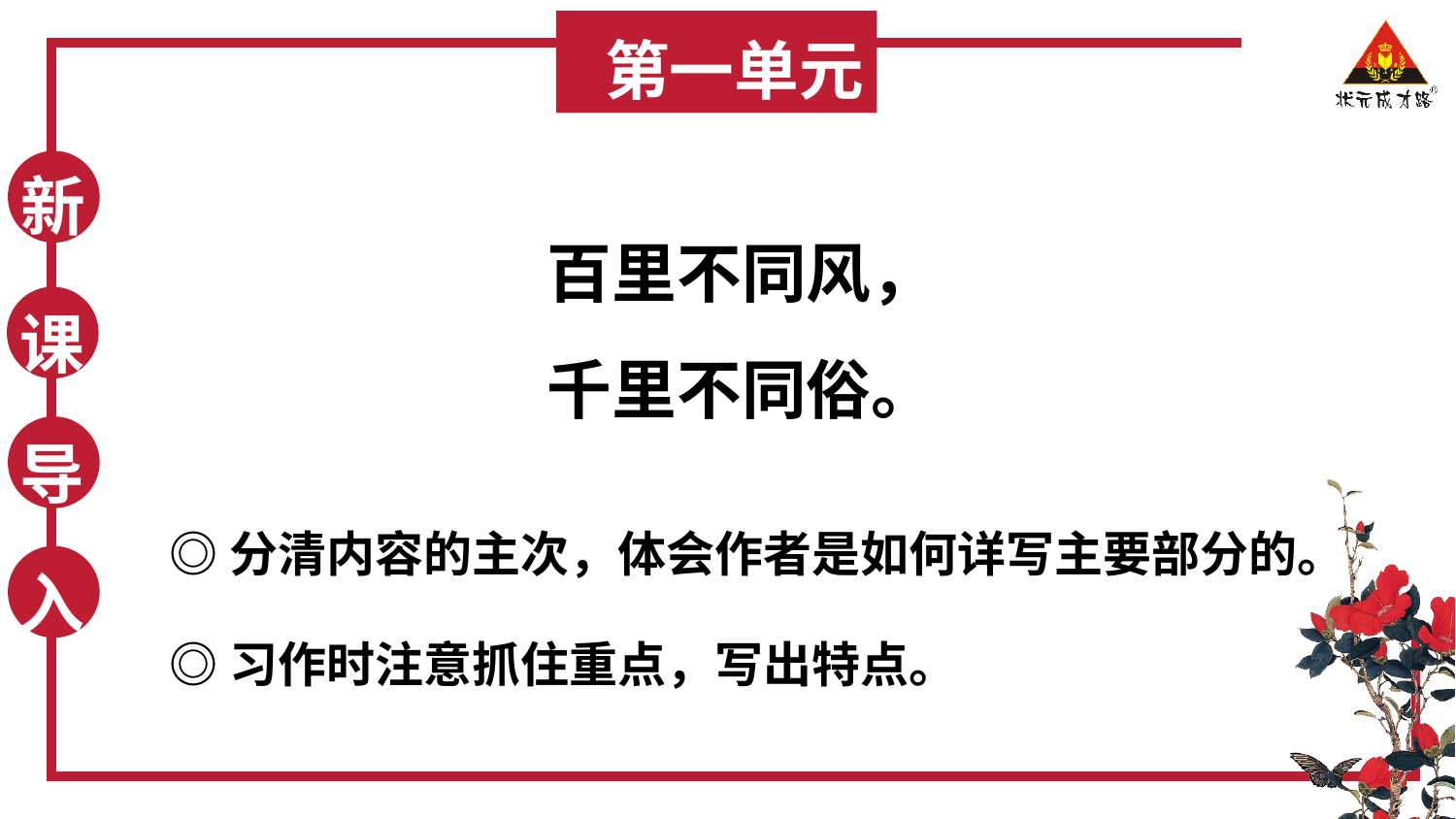

第一单元

新
课
导
入
百里不同风，
千里不同俗。
◎分清内容的主次，体会作者是如何详写主要部分的。
◎习作时注意抓住重点，写出特点。